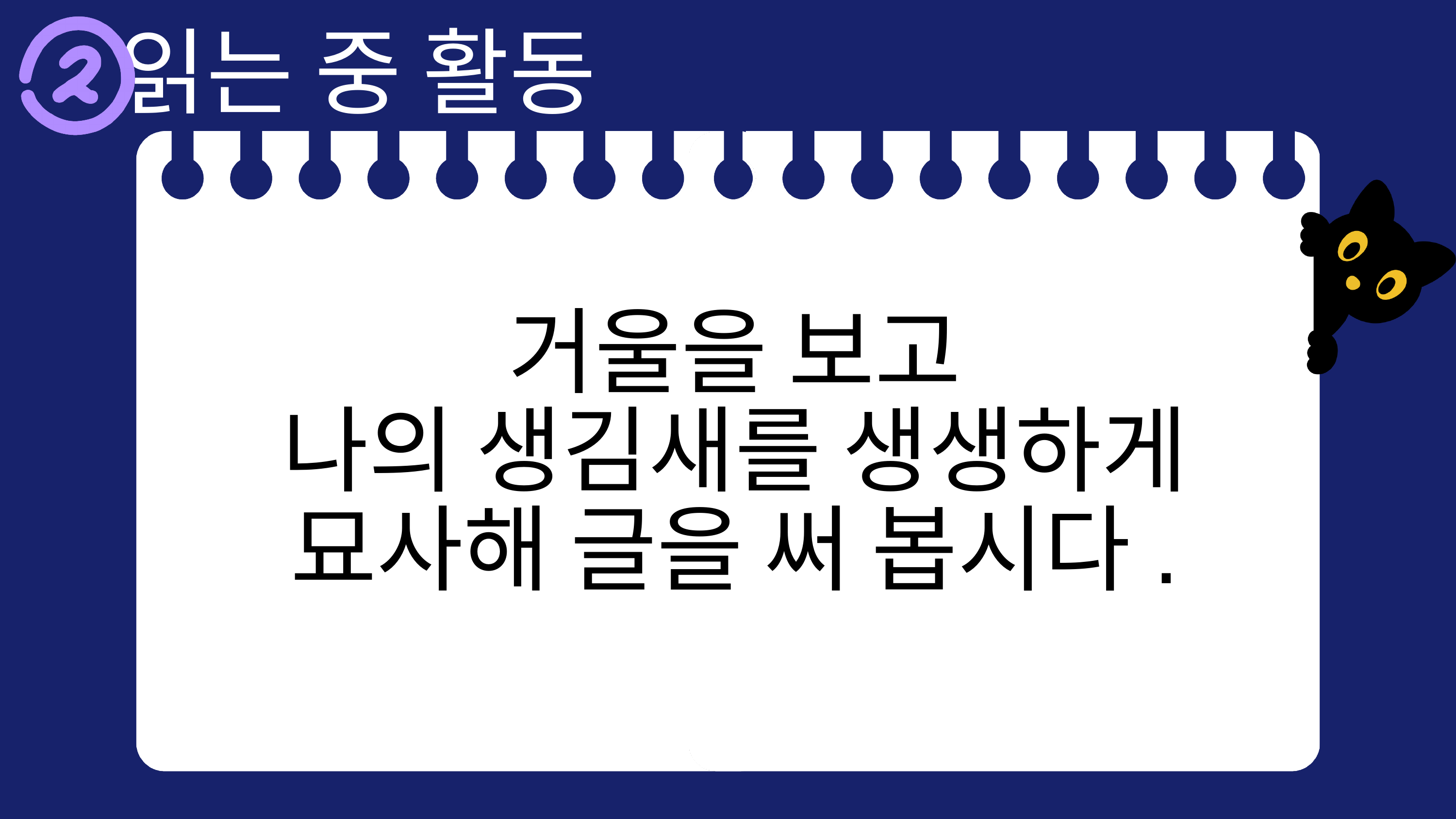

읽는 중 활동

거울을 보고
나의 생김새를 생생하게
묘사해 글을 써 봅시다.